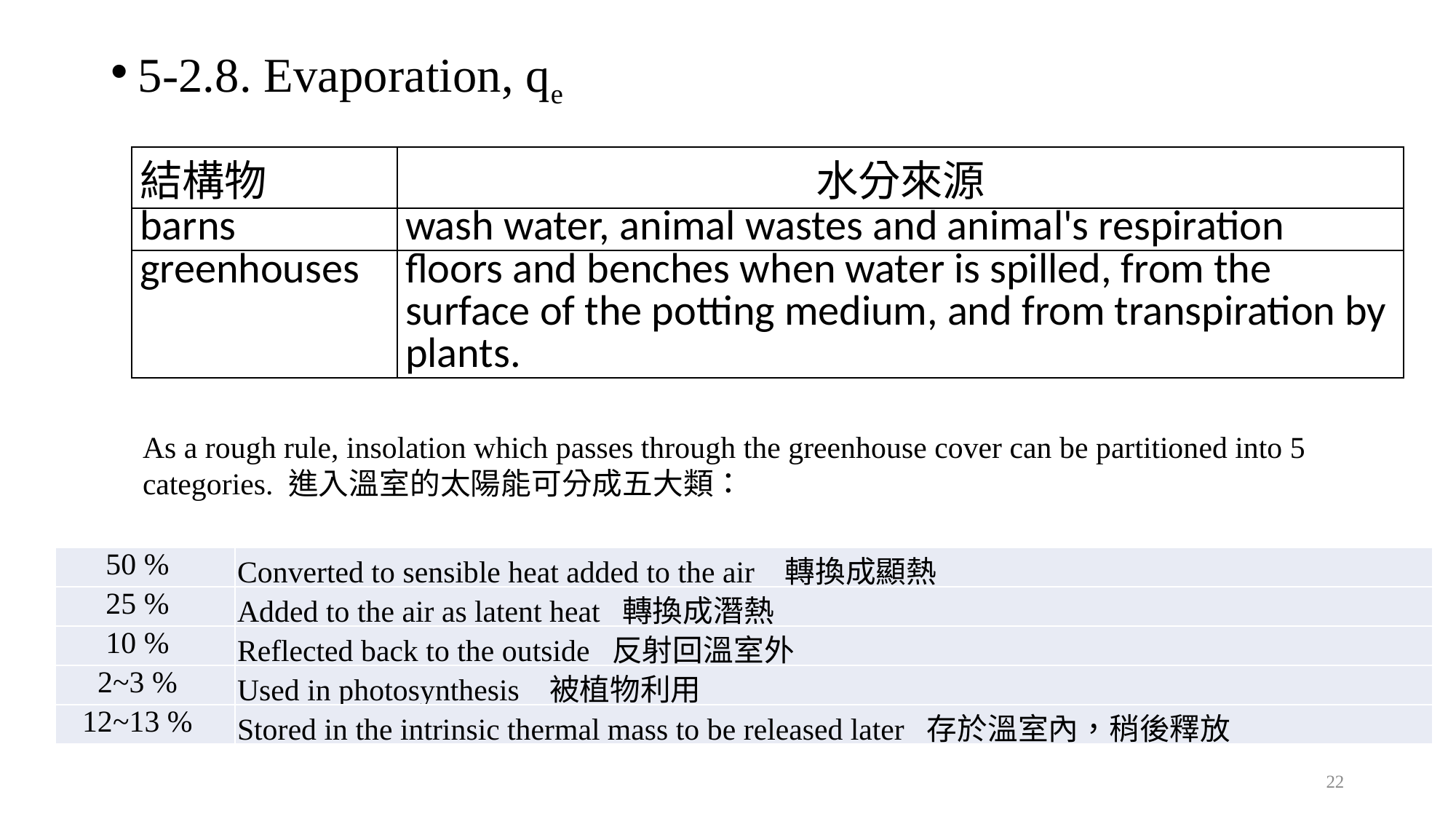

5-2.8. Evaporation, qe
| 結構物 | 水分來源 |
| --- | --- |
| barns | wash water, animal wastes and animal's respiration |
| greenhouses | floors and benches when water is spilled, from the surface of the potting medium, and from transpiration by plants. |
As a rough rule, insolation which passes through the greenhouse cover can be partitioned into 5 categories. 進入溫室的太陽能可分成五大類：
| 50 % | Converted to sensible heat added to the air 轉換成顯熱 |
| --- | --- |
| 25 % | Added to the air as latent heat 轉換成潛熱 |
| 10 % | Reflected back to the outside 反射回溫室外 |
| 2~3 % | Used in photosynthesis 被植物利用 |
| 12~13 % | Stored in the intrinsic thermal mass to be released later 存於溫室內，稍後釋放 |
22